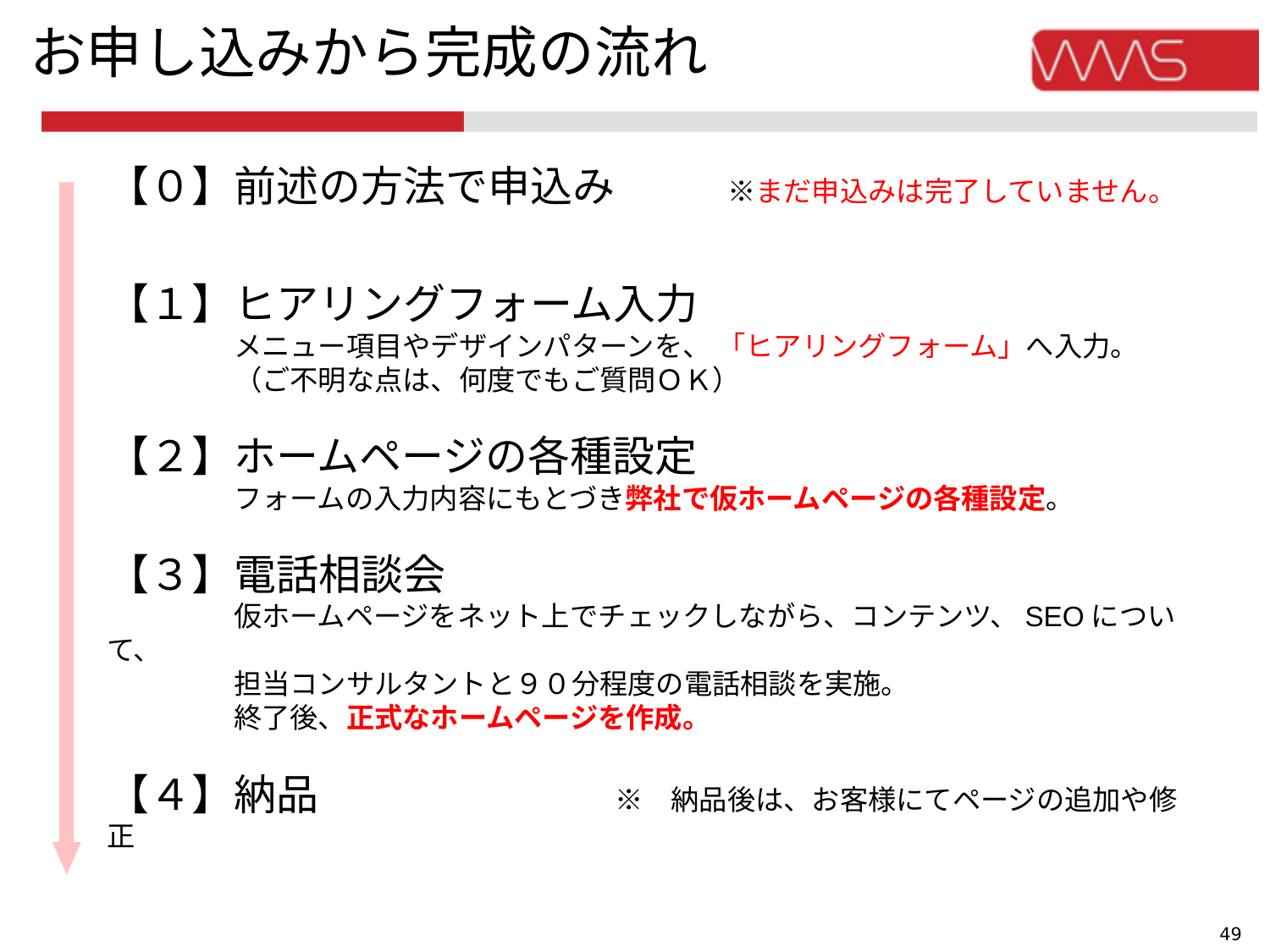

お申し込みから完成の流れ
【０】前述の方法で申込み　　　　※まだ申込みは完了していません。

【１】ヒアリングフォーム入力
 　　   	メニュー項目やデザインパターンを、 「ヒアリングフォーム」へ入力。
　　　 	（ご不明な点は、何度でもご質問ＯＫ）   
【２】ホームページの各種設定
　　　  	フォームの入力内容にもとづき弊社で仮ホームページの各種設定。  
【３】電話相談会
　　　   	仮ホームページをネット上でチェックしながら、コンテンツ、SEOについて、
	担当コンサルタントと９０分程度の電話相談を実施。
　　　　	終了後、正式なホームページを作成。
【４】納品 	　　　    　　　　　	※　納品後は、お客様にてページの追加や修正

49